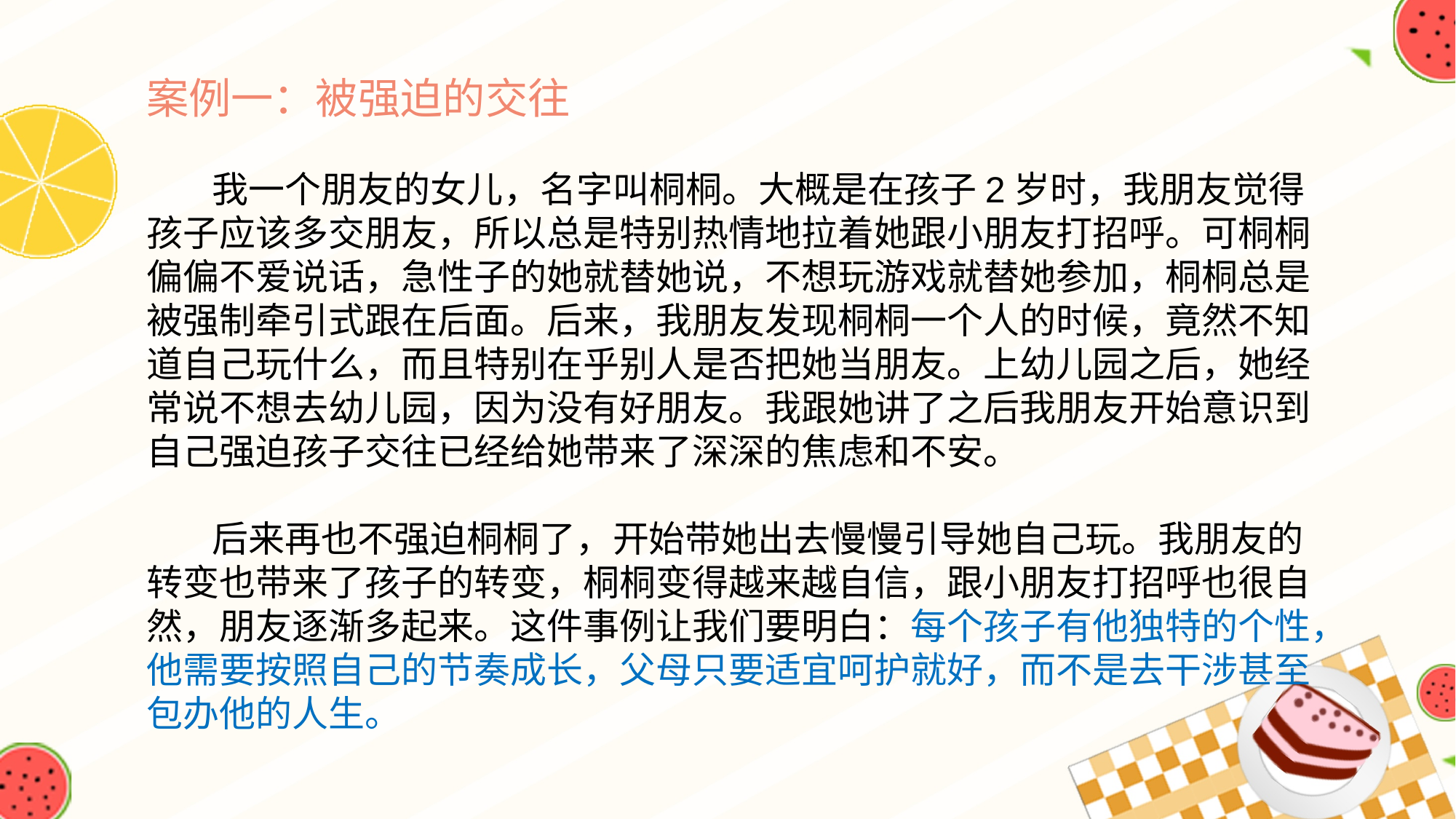

案例一：被强迫的交往

       我一个朋友的女儿，名字叫桐桐。大概是在孩子2岁时，我朋友觉得孩子应该多交朋友，所以总是特别热情地拉着她跟小朋友打招呼。可桐桐偏偏不爱说话，急性子的她就替她说，不想玩游戏就替她参加，桐桐总是被强制牵引式跟在后面。后来，我朋友发现桐桐一个人的时候，竟然不知道自己玩什么，而且特别在乎别人是否把她当朋友。上幼儿园之后，她经常说不想去幼儿园，因为没有好朋友。我跟她讲了之后我朋友开始意识到自己强迫孩子交往已经给她带来了深深的焦虑和不安。

       后来再也不强迫桐桐了，开始带她出去慢慢引导她自己玩。我朋友的转变也带来了孩子的转变，桐桐变得越来越自信，跟小朋友打招呼也很自然，朋友逐渐多起来。这件事例让我们要明白：每个孩子有他独特的个性，他需要按照自己的节奏成长，父母只要适宜呵护就好，而不是去干涉甚至包办他的人生。